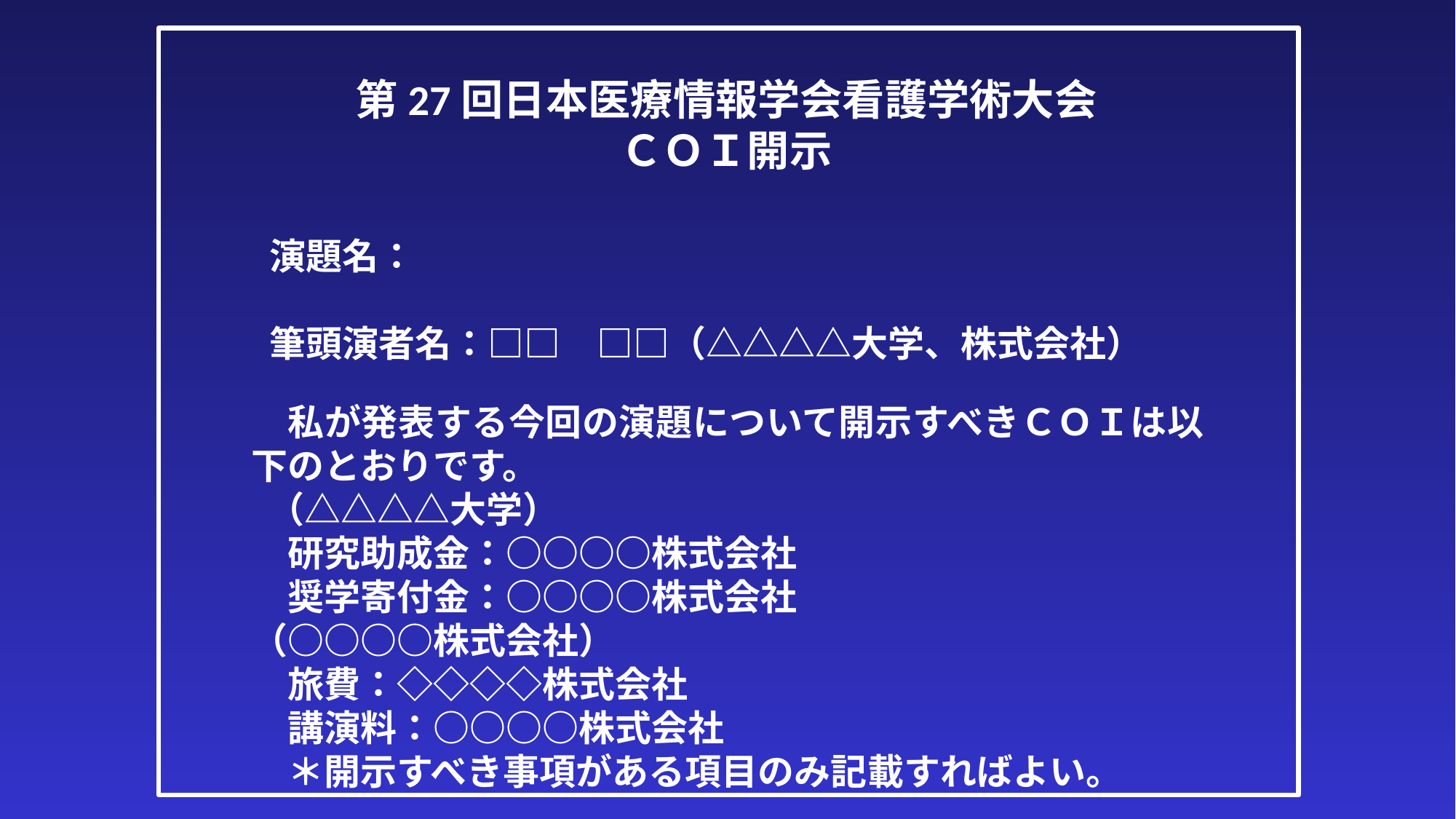

第27回日本医療情報学会看護学術大会
ＣＯＩ開示
演題名：

筆頭演者名：□□　□□（△△△△大学、株式会社）
　私が発表する今回の演題について開示すべきＣＯＩは以下のとおりです。
 （△△△△大学）
　研究助成金：○○○○株式会社
　奨学寄付金：○○○○株式会社
（○○○○株式会社）
　旅費：◇◇◇◇株式会社
　講演料：○○○○株式会社
　＊開示すべき事項がある項目のみ記載すればよい。